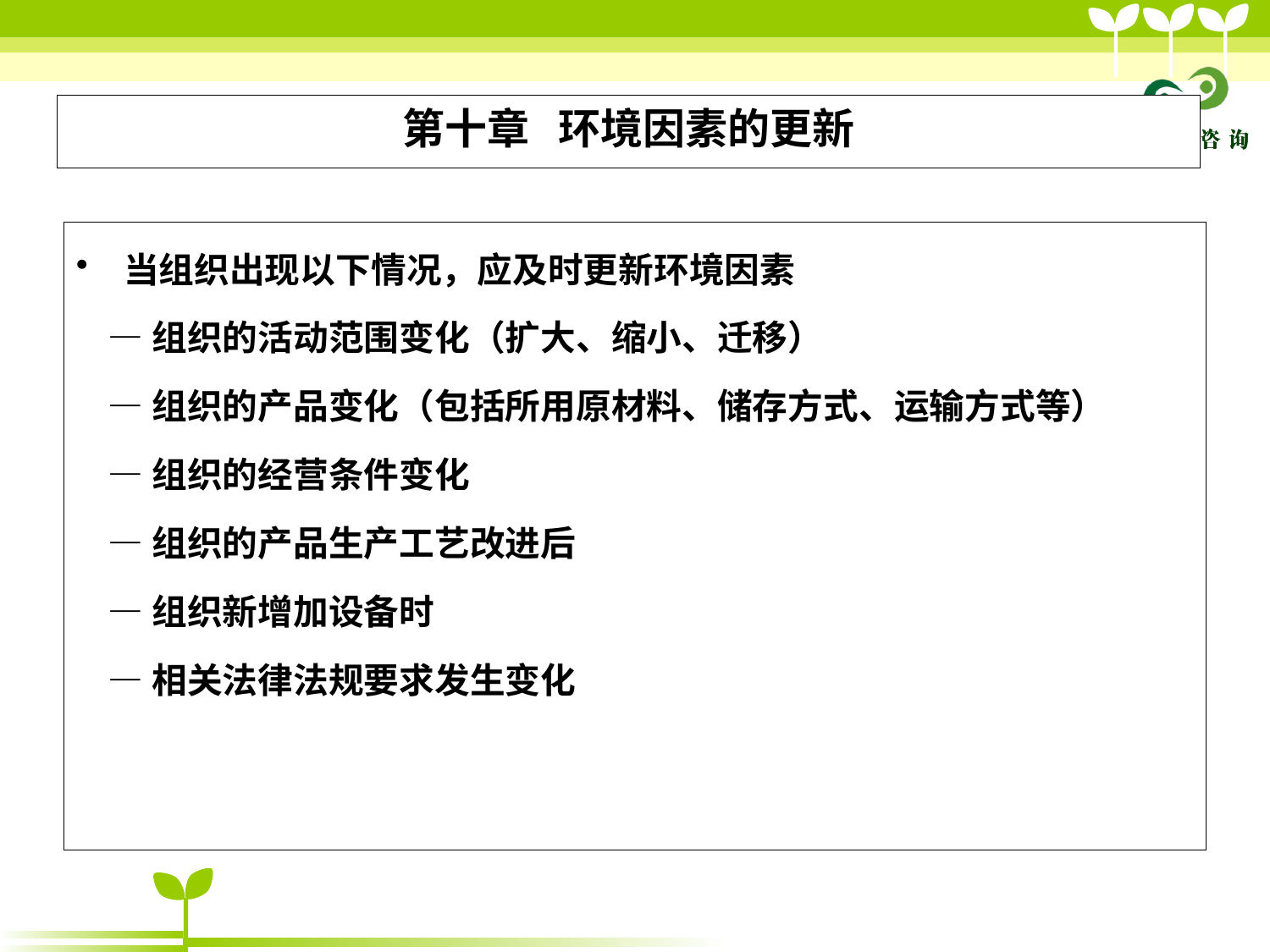

# 第十章   环境因素的更新
当组织出现以下情况，应及时更新环境因素
    —组织的活动范围变化（扩大、缩小、迁移）
    —组织的产品变化（包括所用原材料、储存方式、运输方式等）
    —组织的经营条件变化
    —组织的产品生产工艺改进后
    —组织新增加设备时
    —相关法律法规要求发生变化